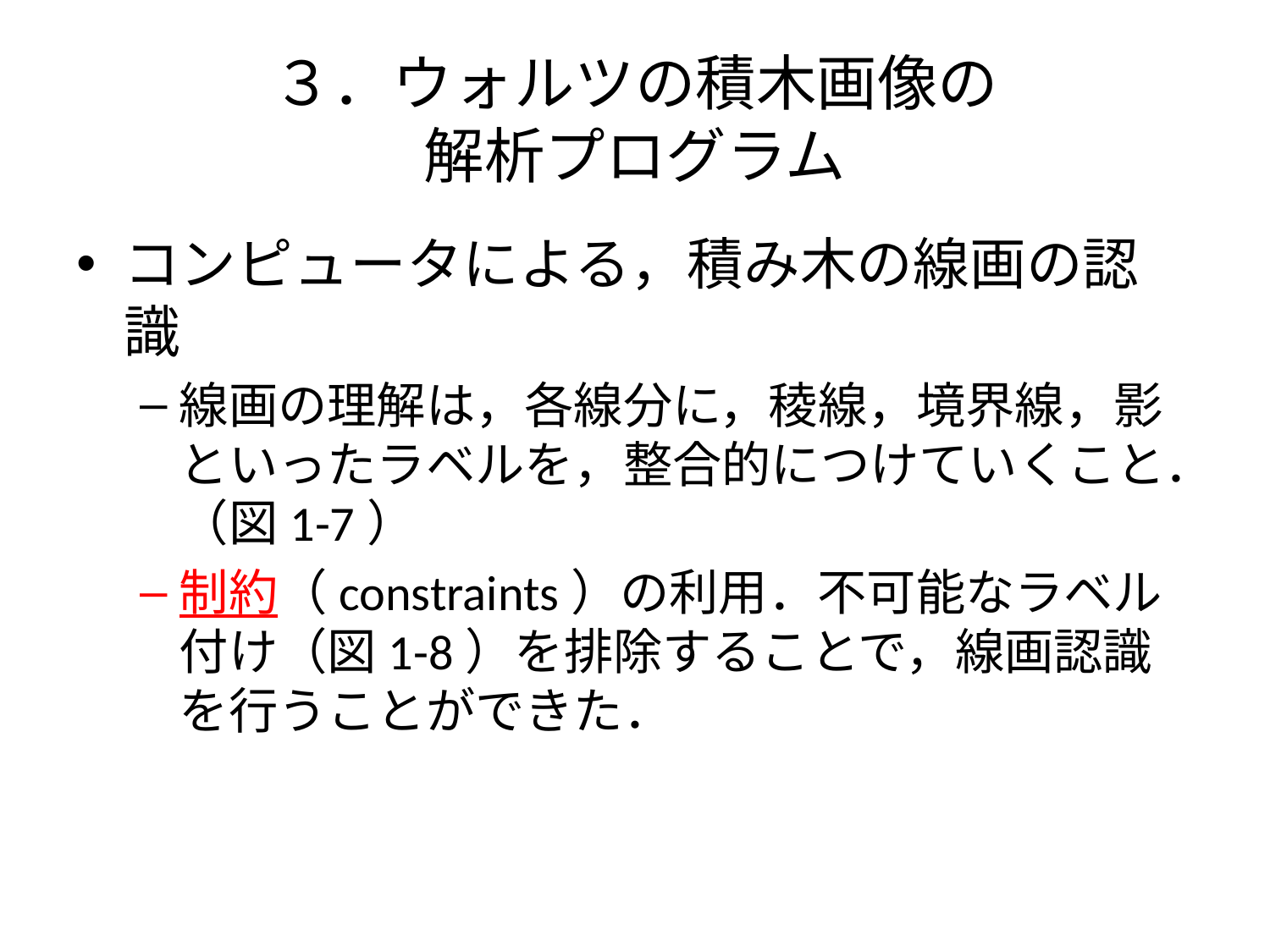

# ３．ウォルツの積木画像の 解析プログラム
コンピュータによる，積み木の線画の認識
線画の理解は，各線分に，稜線，境界線，影といったラベルを，整合的につけていくこと．（図1-7）
制約（constraints）の利用．不可能なラベル付け（図1-8）を排除することで，線画認識を行うことができた．